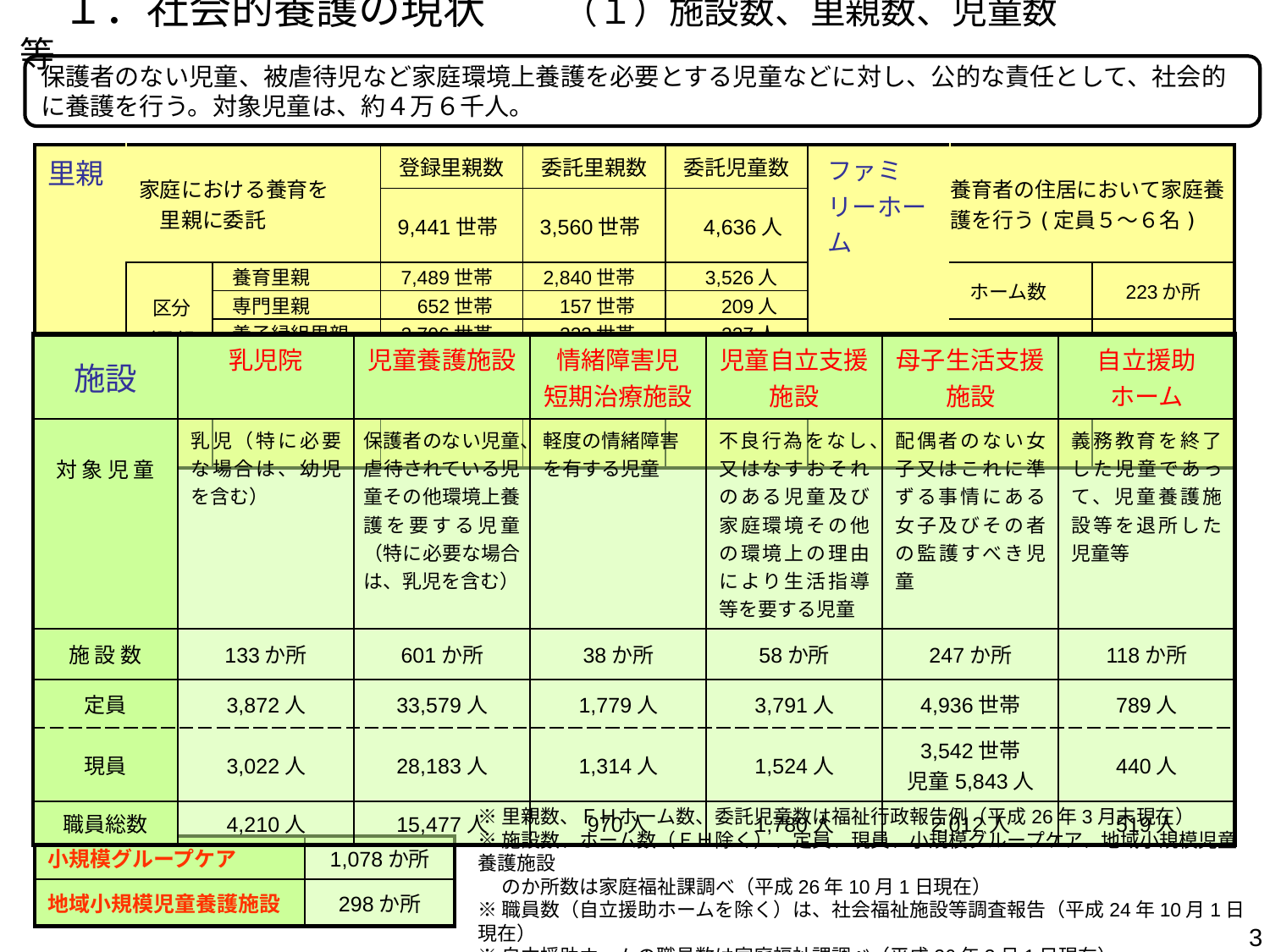

１．社会的養護の現状　　（１）施設数、里親数、児童数等
保護者のない児童、被虐待児など家庭環境上養護を必要とする児童などに対し、公的な責任として、社会的に養護を行う。対象児童は、約４万６千人。
| 里親 | 家庭における養育を　　里親に委託 |  | 登録里親数 | 委託里親数 | 委託児童数 | ファミリーホーム | 養育者の住居において家庭養護を行う(定員５～６名) |  |
| --- | --- | --- | --- | --- | --- | --- | --- | --- |
|  |  |  | 9,441世帯 | 3,560世帯 | 4,636人 |  |  |  |
|  | 区分 （里親は重複登録有り） | 養育里親 | 7,489世帯 | 2,840世帯 | 3,526人 |  | ホーム数 | 223か所 |
|  |  | 専門里親 | 652世帯 | 157世帯 | 209人 |  |  |  |
|  |  | 養子縁組里親 | 2,706世帯 | 223世帯 | 227人 |  | 委託児童数 | 993人 |
|  |  | 親族里親 | 477世帯 | 460世帯 | 674人 |  |  |  |
| 施設 | 乳児院 | 児童養護施設 | 情緒障害児 短期治療施設 | 児童自立支援 施設 | 母子生活支援施設 | 自立援助 ホーム |
| --- | --- | --- | --- | --- | --- | --- |
| 対 象 児 童 | 乳児（特に必要な場合は、幼児を含む） | 保護者のない児童、虐待されている児童その他環境上養護を要する児童（特に必要な場合は、乳児を含む） | 軽度の情緒障害を有する児童 | 不良行為をなし、又はなすおそれのある児童及び家庭環境その他の環境上の理由により生活指導等を要する児童 | 配偶者のない女子又はこれに準ずる事情にある女子及びその者の監護すべき児童 | 義務教育を終了した児童であって、児童養護施設等を退所した児童等 |
| 施 設 数 | 133か所 | 601か所 | 38か所 | 58か所 | 247か所 | 118か所 |
| 定員 | 3,872人 | 33,579人 | 1,779人 | 3,791人 | 4,936世帯 | 789人 |
| 現員 | 3,022人 | 28,183人 | 1,314人 | 1,524人 | 3,542世帯 児童5,843人 | 440人 |
| 職員総数 | 4,210人 | 15,477人 | 970人 | 1,780人 | 2,012人 | 519人 |
※里親数、ＦＨホーム数、委託児童数は福祉行政報告例（平成26年3月末現在）
※施設数、ホーム数（ＦＨ除く）、定員、現員、小規模グループケア、地域小規模児童養護施設
　 のか所数は家庭福祉課調べ（平成26年10月1日現在）
※職員数（自立援助ホームを除く）は、社会福祉施設等調査報告（平成24年10月1日現在）
※自立援助ホームの職員数は家庭福祉課調べ（平成26年3月1日現在）
※児童自立支援施設は、国立2施設を含む
| 小規模グループケア | 1,078か所 |
| --- | --- |
| 地域小規模児童養護施設 | 298か所 |
3